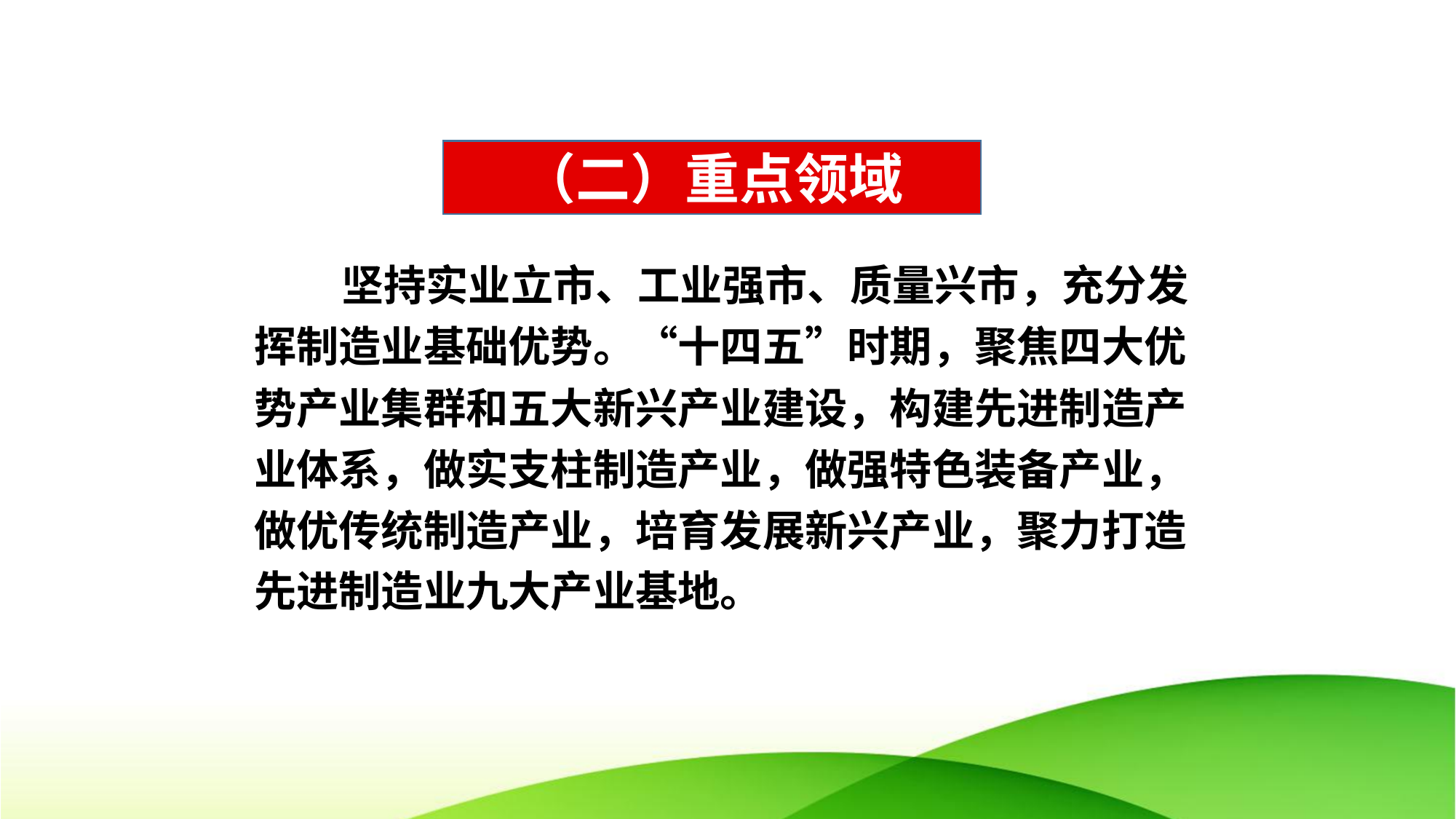

（二）重点领域
        坚持实业立市、工业强市、质量兴市，充分发挥制造业基础优势。“十四五”时期，聚焦四大优势产业集群和五大新兴产业建设，构建先进制造产业体系，做实支柱制造产业，做强特色装备产业，做优传统制造产业，培育发展新兴产业，聚力打造先进制造业九大产业基地。